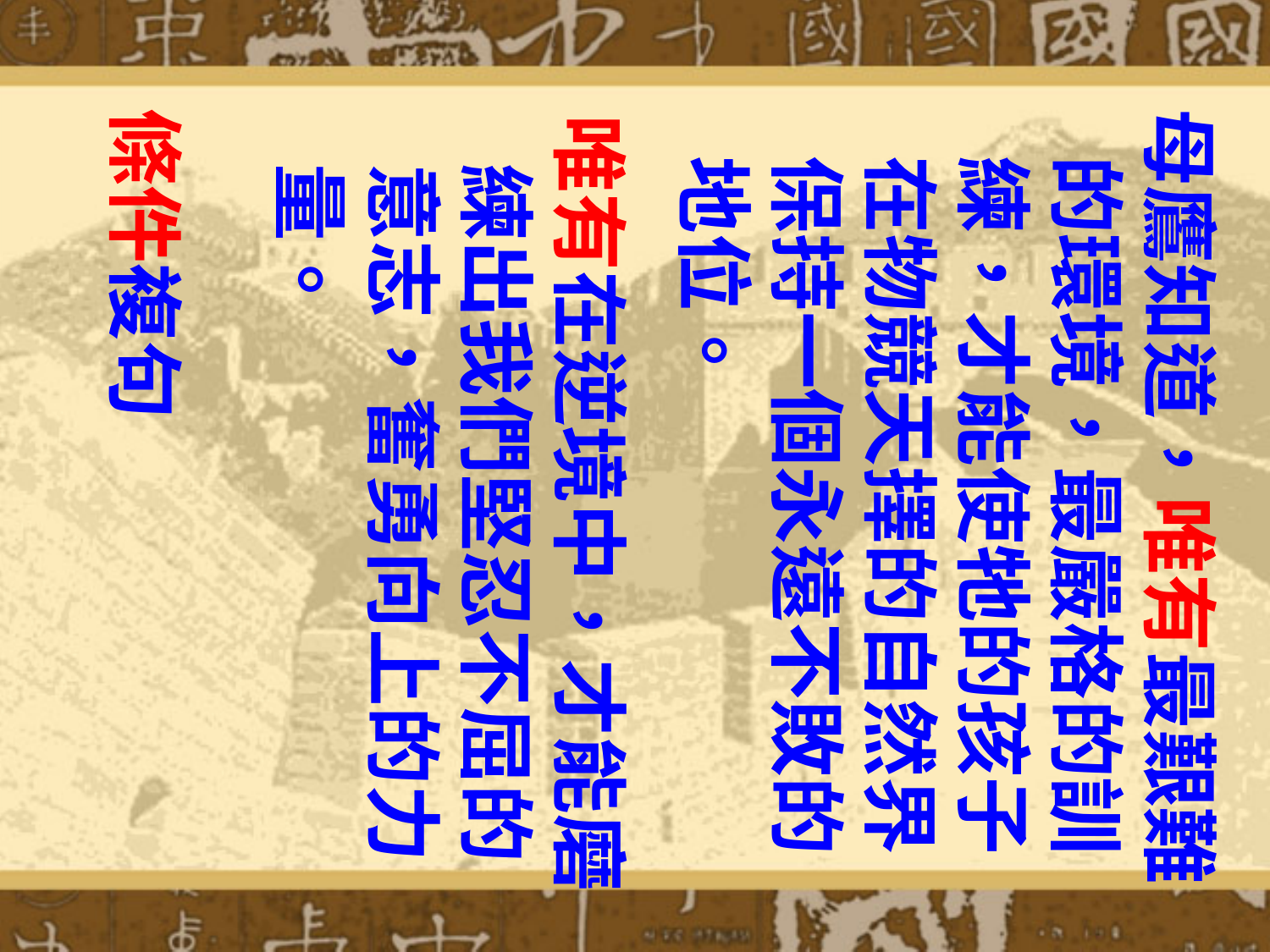

條件複句
母鷹知道，唯有最艱難的環境，最嚴格的訓練，才能使牠的孩子在物競天擇的自然界保持一個永遠不敗的地位。
唯有在逆境中，才能磨練出我們堅忍不屈的意志，奮勇向上的力量。